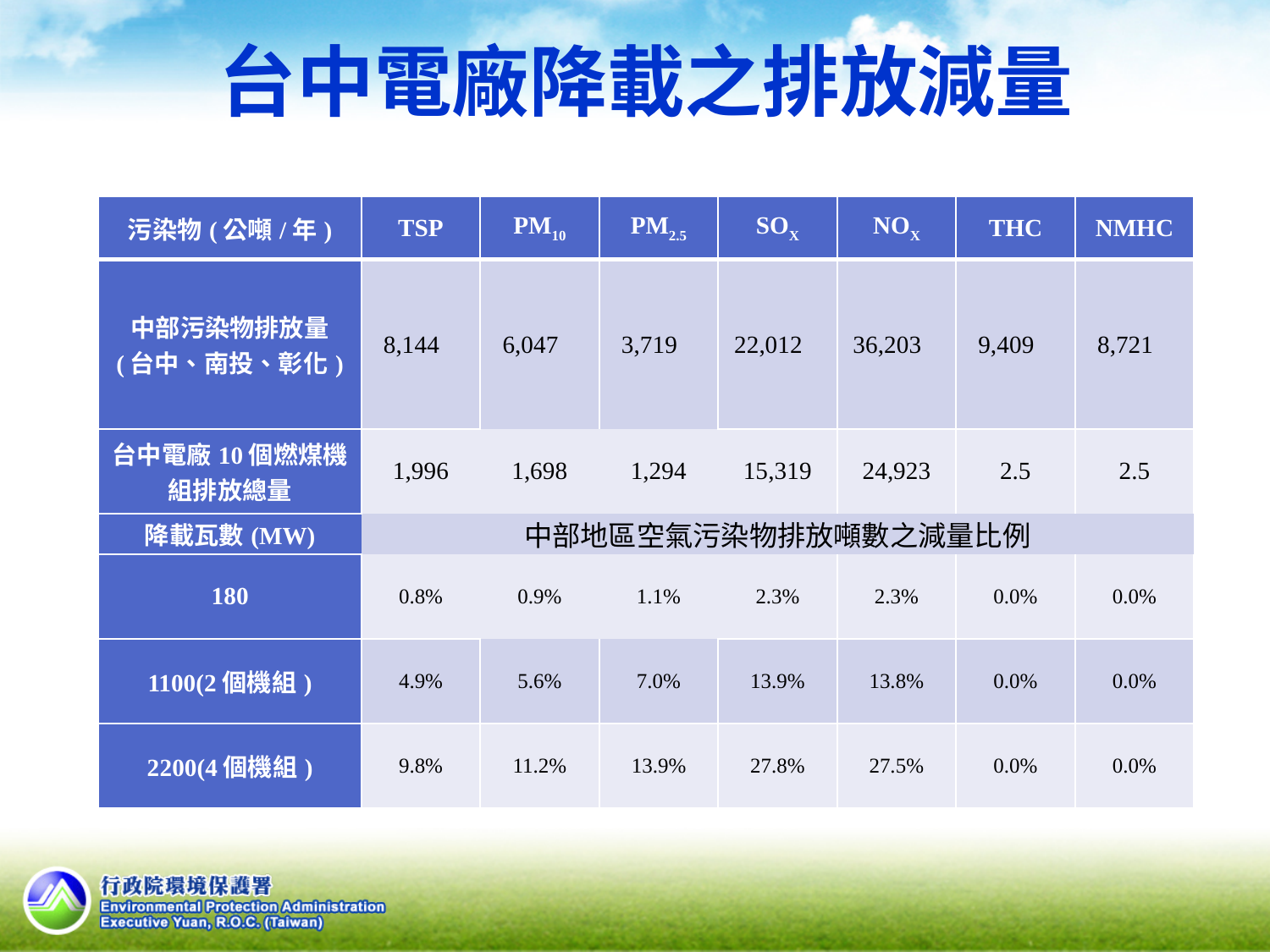

台中電廠降載之排放減量
| 污染物(公噸/年) | TSP | PM10 | PM2.5 | SOX | NOX | THC | NMHC |
| --- | --- | --- | --- | --- | --- | --- | --- |
| 中部污染物排放量 (台中、南投、彰化) | 8,144 | 6,047 | 3,719 | 22,012 | 36,203 | 9,409 | 8,721 |
| 台中電廠10個燃煤機組排放總量 | 1,996 | 1,698 | 1,294 | 15,319 | 24,923 | 2.5 | 2.5 |
| 降載瓦數(MW) | 中部地區空氣污染物排放噸數之減量比例 |  |  |  |  |  |  |
| 180 | 0.8% | 0.9% | 1.1% | 2.3% | 2.3% | 0.0% | 0.0% |
| 1100(2個機組) | 4.9% | 5.6% | 7.0% | 13.9% | 13.8% | 0.0% | 0.0% |
| 2200(4個機組) | 9.8% | 11.2% | 13.9% | 27.8% | 27.5% | 0.0% | 0.0% |